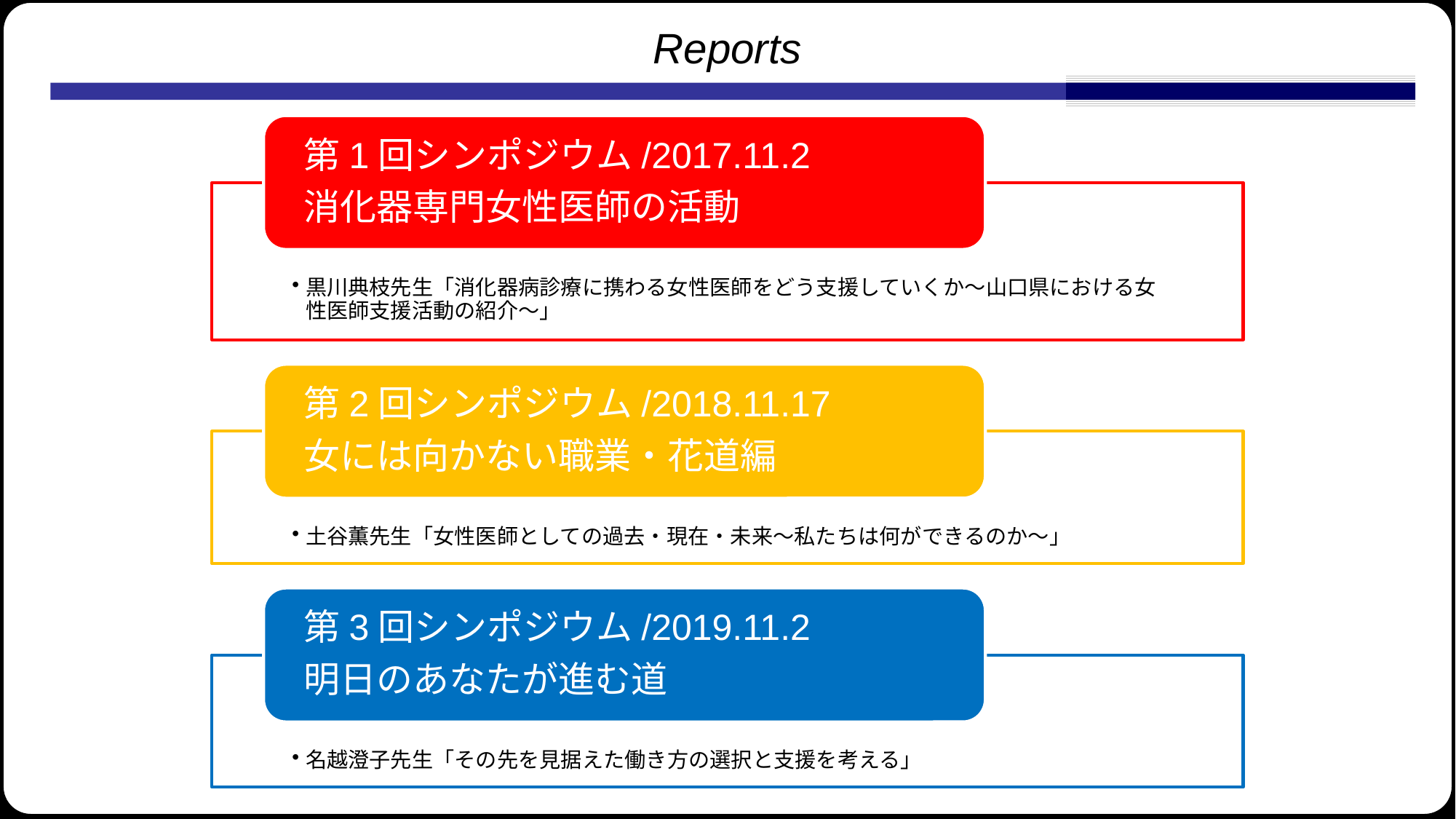

# Reports
黒川典枝先生「消化器病診療に携わる女性医師をどう支援していくか～山口県における女性医師支援活動の紹介～」
第1回シンポジウム/2017.11.2
消化器専門女性医師の活動
土谷薫先生「女性医師としての過去・現在・未来～私たちは何ができるのか～」
第2回シンポジウム/2018.11.17
女には向かない職業・花道編
名越澄子先生「その先を見据えた働き方の選択と支援を考える」
第3回シンポジウム/2019.11.2
明日のあなたが進む道